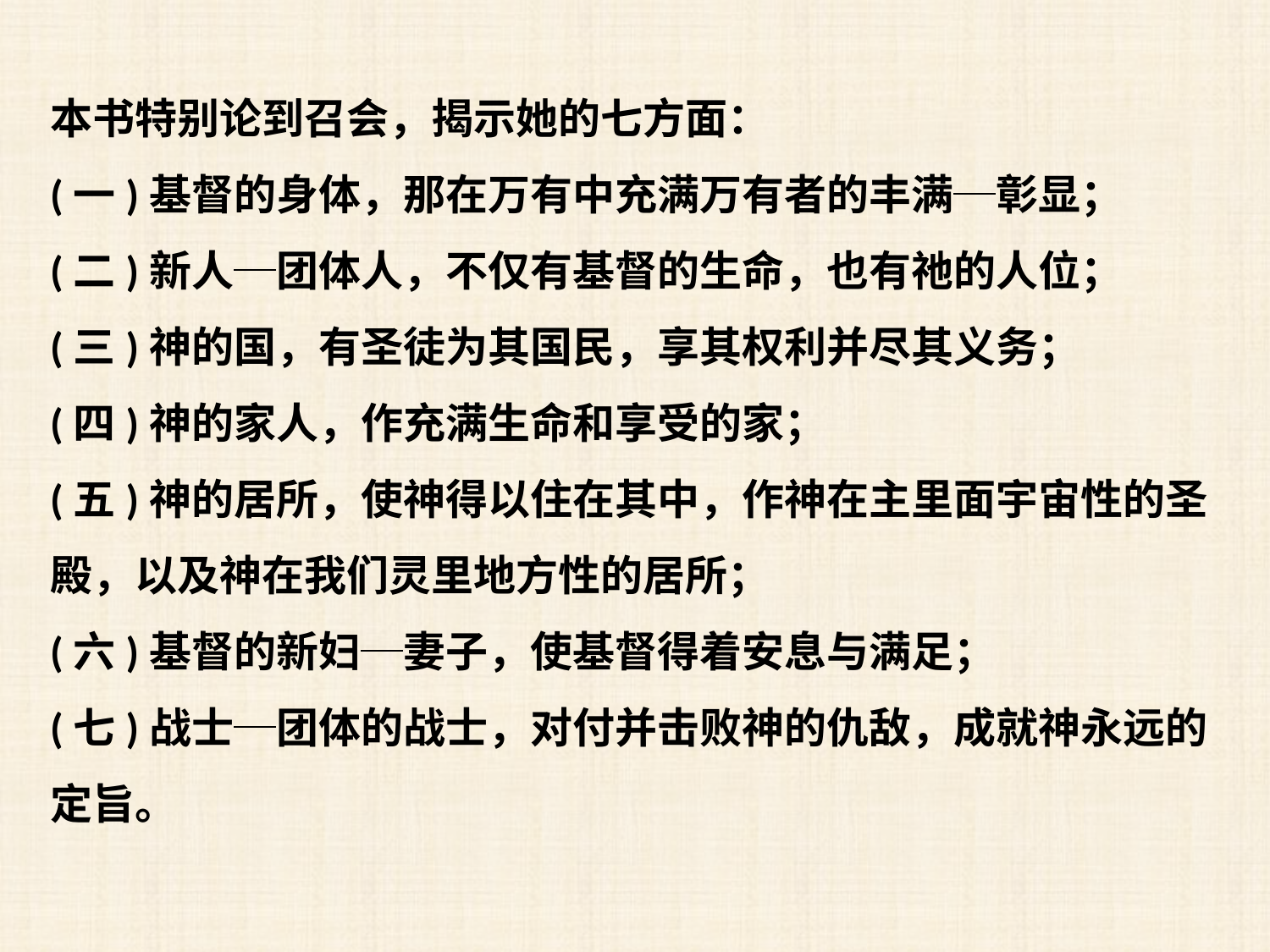

本书特别论到召会，揭示她的七方面：
(一)基督的身体，那在万有中充满万有者的丰满─彰显；
(二)新人─团体人，不仅有基督的生命，也有祂的人位；
(三)神的国，有圣徒为其国民，享其权利并尽其义务；
(四)神的家人，作充满生命和享受的家；
(五)神的居所，使神得以住在其中，作神在主里面宇宙性的圣殿，以及神在我们灵里地方性的居所；
(六)基督的新妇─妻子，使基督得着安息与满足；
(七)战士─团体的战士，对付并击败神的仇敌，成就神永远的定旨。